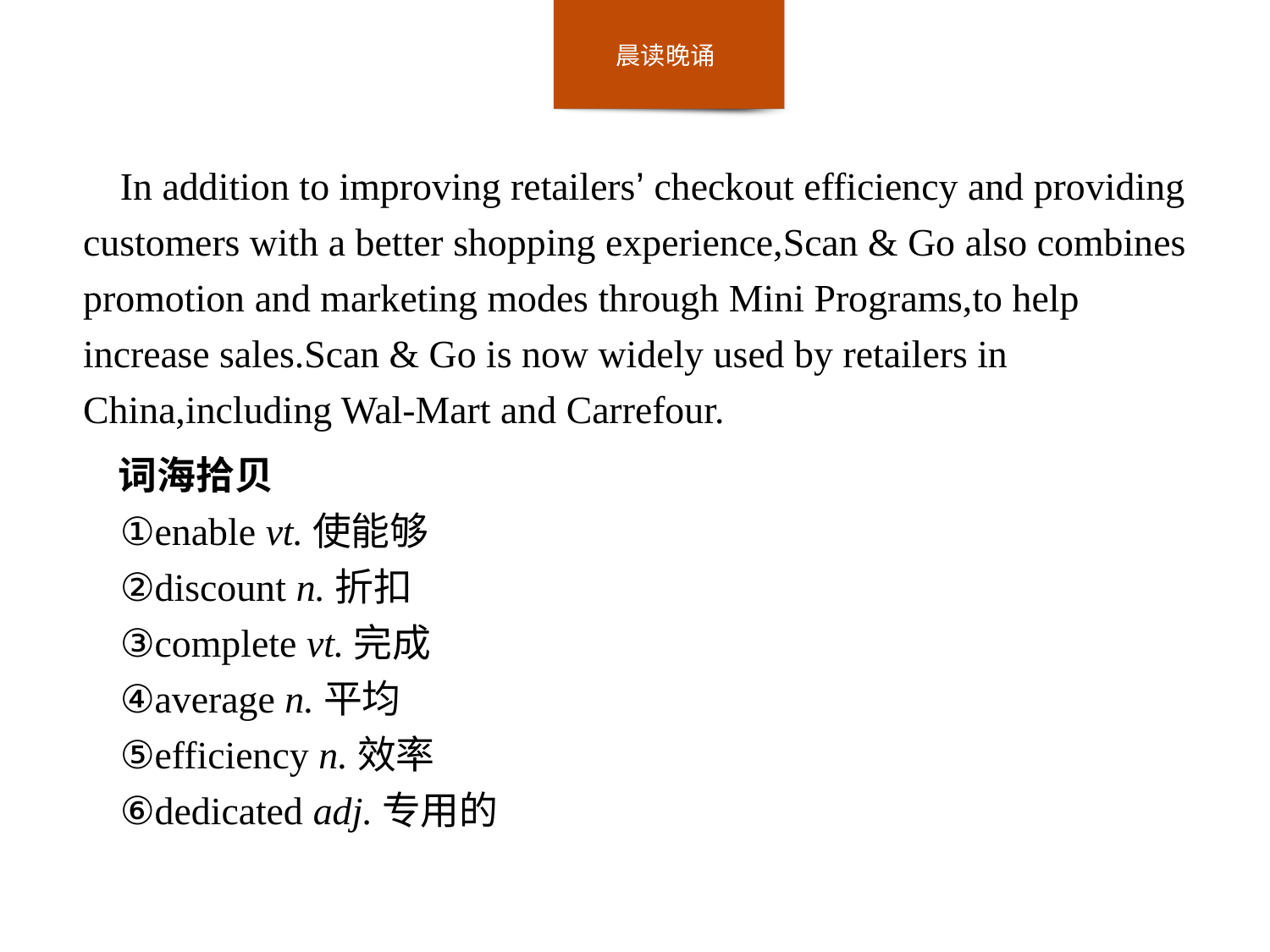

In addition to improving retailers’ checkout efficiency and providing customers with a better shopping experience,Scan & Go also combines promotion and marketing modes through Mini Programs,to help increase sales.Scan & Go is now widely used by retailers in China,including Wal-Mart and Carrefour.
词海拾贝
①enable vt.使能够
②discount n.折扣
③complete vt.完成
④average n.平均
⑤efficiency n.效率
⑥dedicated adj.专用的